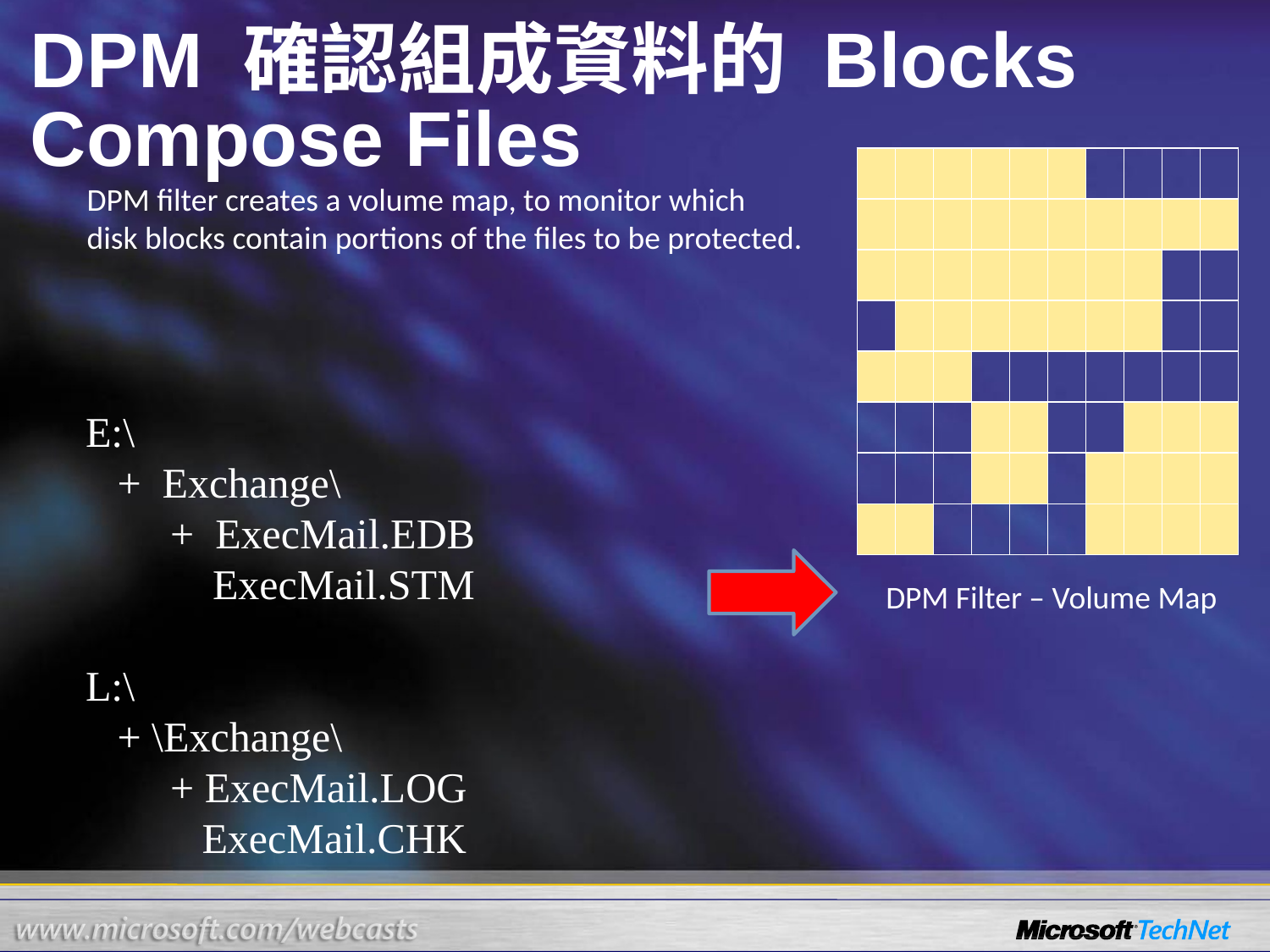

# DPM 確認組成資料的 Blocks Compose Files
|  |  |  |  |  |  |  |  |  |  |
| --- | --- | --- | --- | --- | --- | --- | --- | --- | --- |
|  |  |  |  |  |  |  |  |  |  |
|  |  |  |  |  |  |  |  |  |  |
|  |  |  |  |  |  |  |  |  |  |
|  |  |  |  |  |  |  |  |  |  |
|  |  |  |  |  |  |  |  |  |  |
|  |  |  |  |  |  |  |  |  |  |
|  |  |  |  |  |  |  |  |  |  |
|  |  |  |  |  |  |  |  |  |  |
| --- | --- | --- | --- | --- | --- | --- | --- | --- | --- |
|  |  |  |  |  |  |  |  |  |  |
|  |  |  |  |  |  |  |  |  |  |
|  |  |  |  |  |  |  |  |  |  |
|  |  |  |  |  |  |  |  |  |  |
|  |  |  |  |  |  |  |  |  |  |
|  |  |  |  |  |  |  |  |  |  |
|  |  |  |  |  |  |  |  |  |  |
DPM filter creates a volume map, to monitor which
disk blocks contain portions of the files to be protected.
E:\
   +  Exchange\
        +  ExecMail.EDB
            ExecMail.STM

L:\
   + \Exchange\
        + ExecMail.LOG
           ExecMail.CHK

DPM Filter – Volume Map